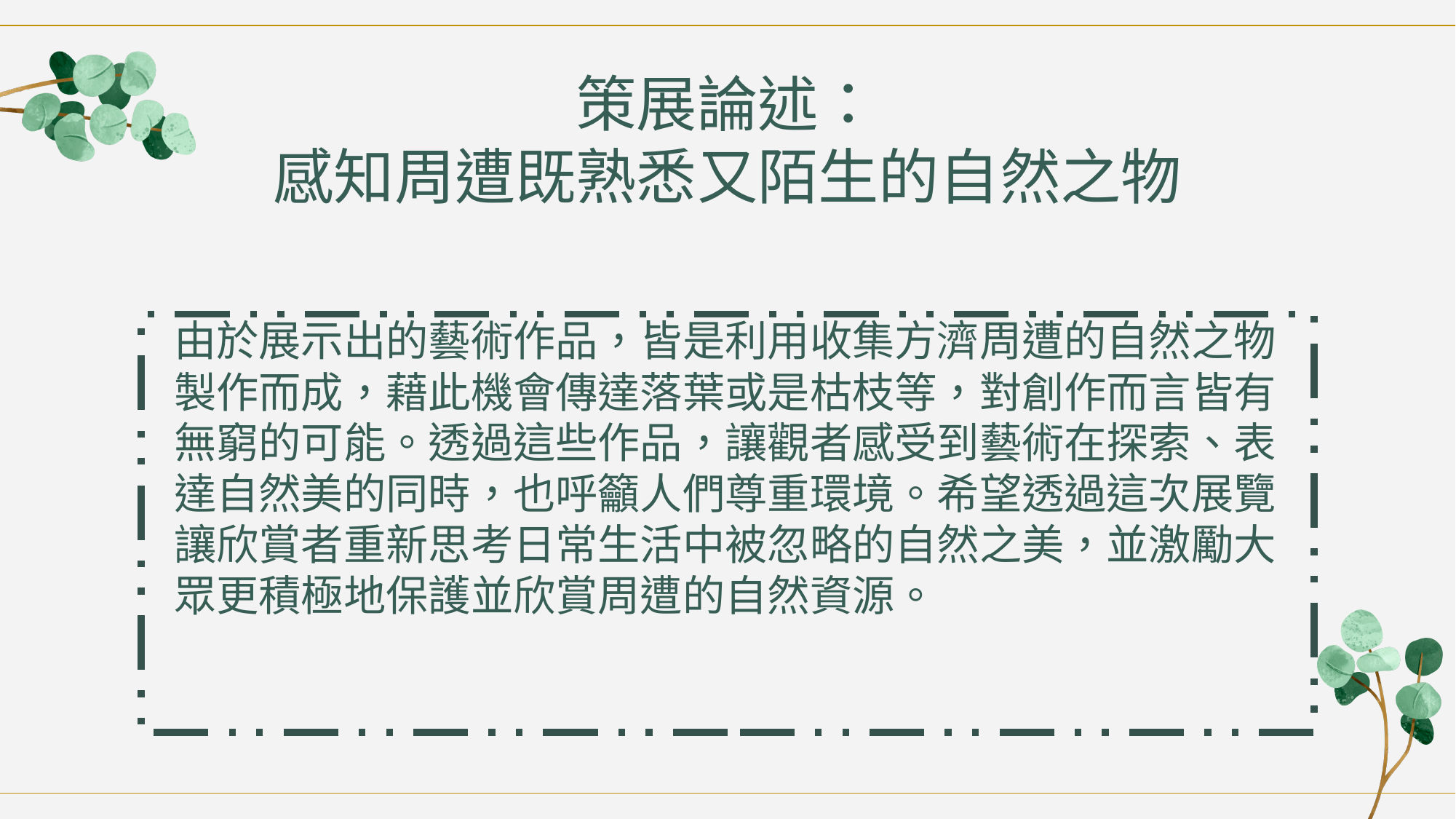

# 策展論述： 感知周遭既熟悉又陌生的自然之物
由於展示出的藝術作品，皆是利用收集方濟周遭的自然之物製作而成，藉此機會傳達落葉或是枯枝等，對創作而言皆有無窮的可能。透過這些作品，讓觀者感受到藝術在探索、表達自然美的同時，也呼籲人們尊重環境。希望透過這次展覽讓欣賞者重新思考日常生活中被忽略的自然之美，並激勵大眾更積極地保護並欣賞周遭的自然資源。